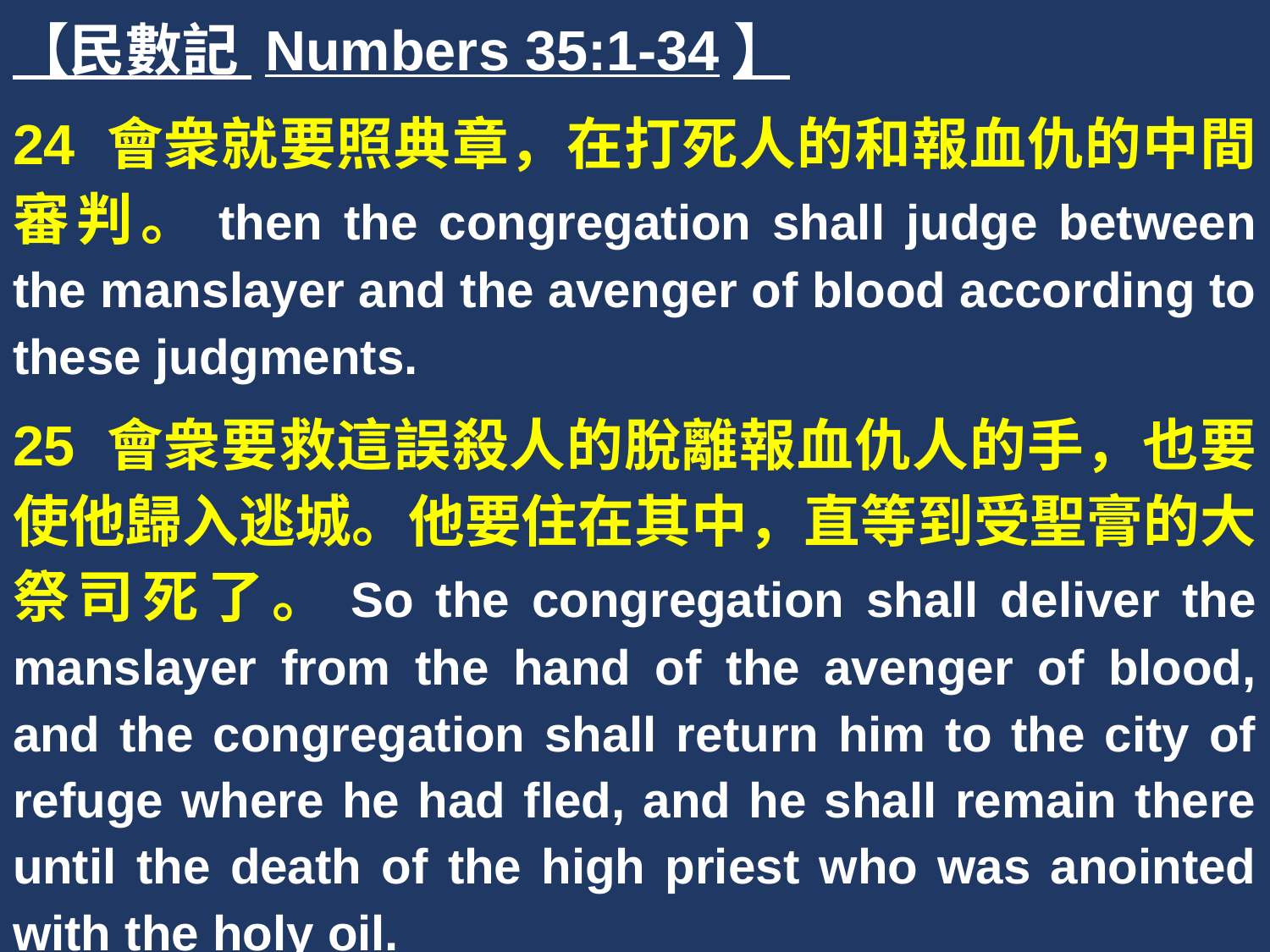

【民數記 Numbers 35:1-34】
24 會衆就要照典章，在打死人的和報血仇的中間審判。then the congregation shall judge between the manslayer and the avenger of blood according to these judgments.
25 會衆要救這誤殺人的脫離報血仇人的手，也要使他歸入逃城。他要住在其中，直等到受聖膏的大祭司死了。So the congregation shall deliver the manslayer from the hand of the avenger of blood, and the congregation shall return him to the city of refuge where he had fled, and he shall remain there until the death of the high priest who was anointed with the holy oil.